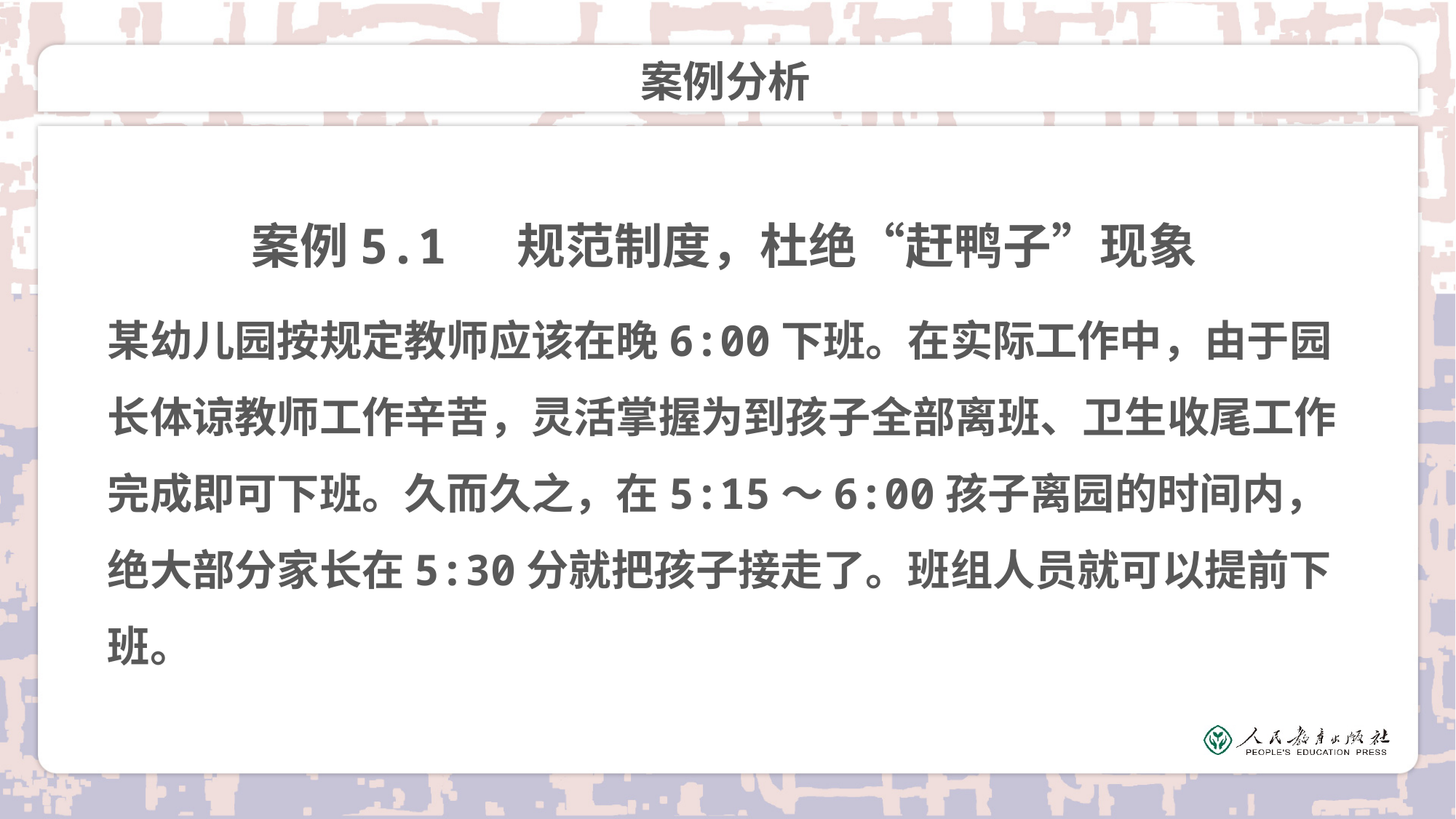

# 案例分析
案例5.1  规范制度，杜绝“赶鸭子”现象
某幼儿园按规定教师应该在晚6:00下班。在实际工作中，由于园长体谅教师工作辛苦，灵活掌握为到孩子全部离班、卫生收尾工作完成即可下班。久而久之，在5:15～6:00孩子离园的时间内，绝大部分家长在5:30分就把孩子接走了。班组人员就可以提前下班。